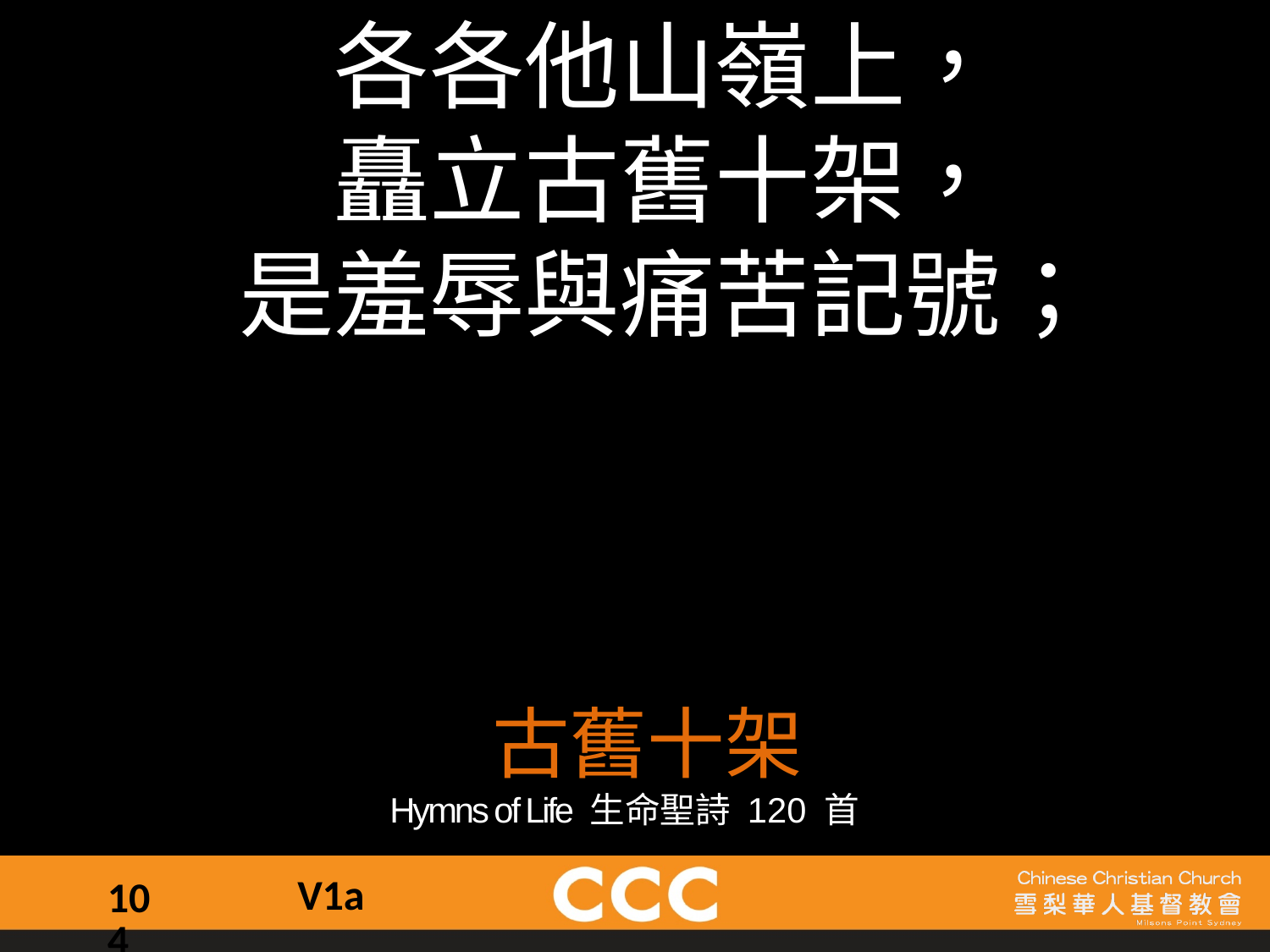

各各他山嶺上，
矗立古舊十架，
是羞辱與痛苦記號；
古舊十架
Hymns of Life 生命聖詩 120 首
V1a
104